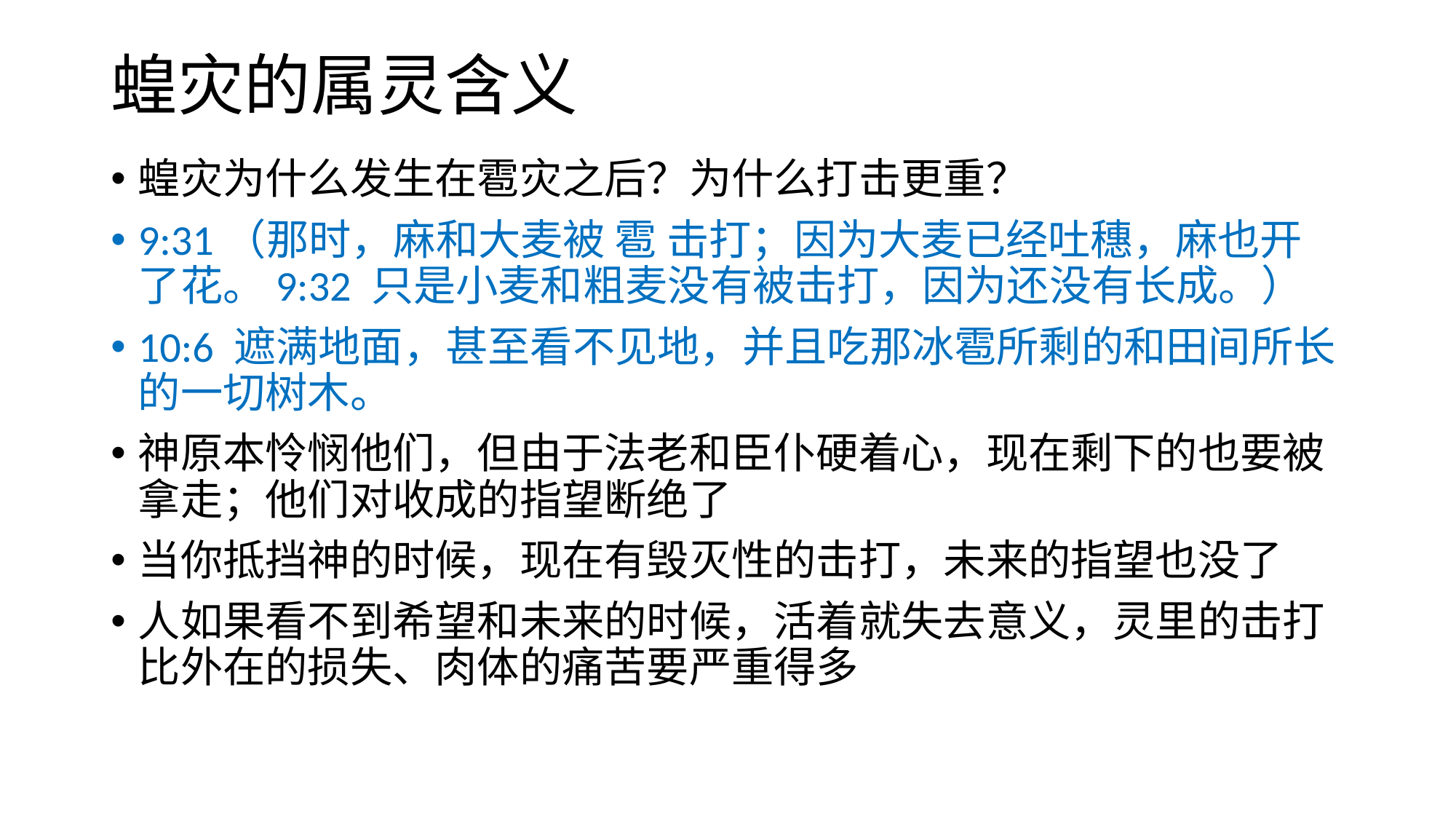

# 蝗灾的属灵含义
蝗灾为什么发生在雹灾之后？为什么打击更重？
9:31（那时，麻和大麦被 雹 击打；因为大麦已经吐穗，麻也开了花。9:32 只是小麦和粗麦没有被击打，因为还没有长成。）
10:6 遮满地面，甚至看不见地，并且吃那冰雹所剩的和田间所长的一切树木。
神原本怜悯他们，但由于法老和臣仆硬着心，现在剩下的也要被拿走；他们对收成的指望断绝了
当你抵挡神的时候，现在有毁灭性的击打，未来的指望也没了
人如果看不到希望和未来的时候，活着就失去意义，灵里的击打比外在的损失、肉体的痛苦要严重得多